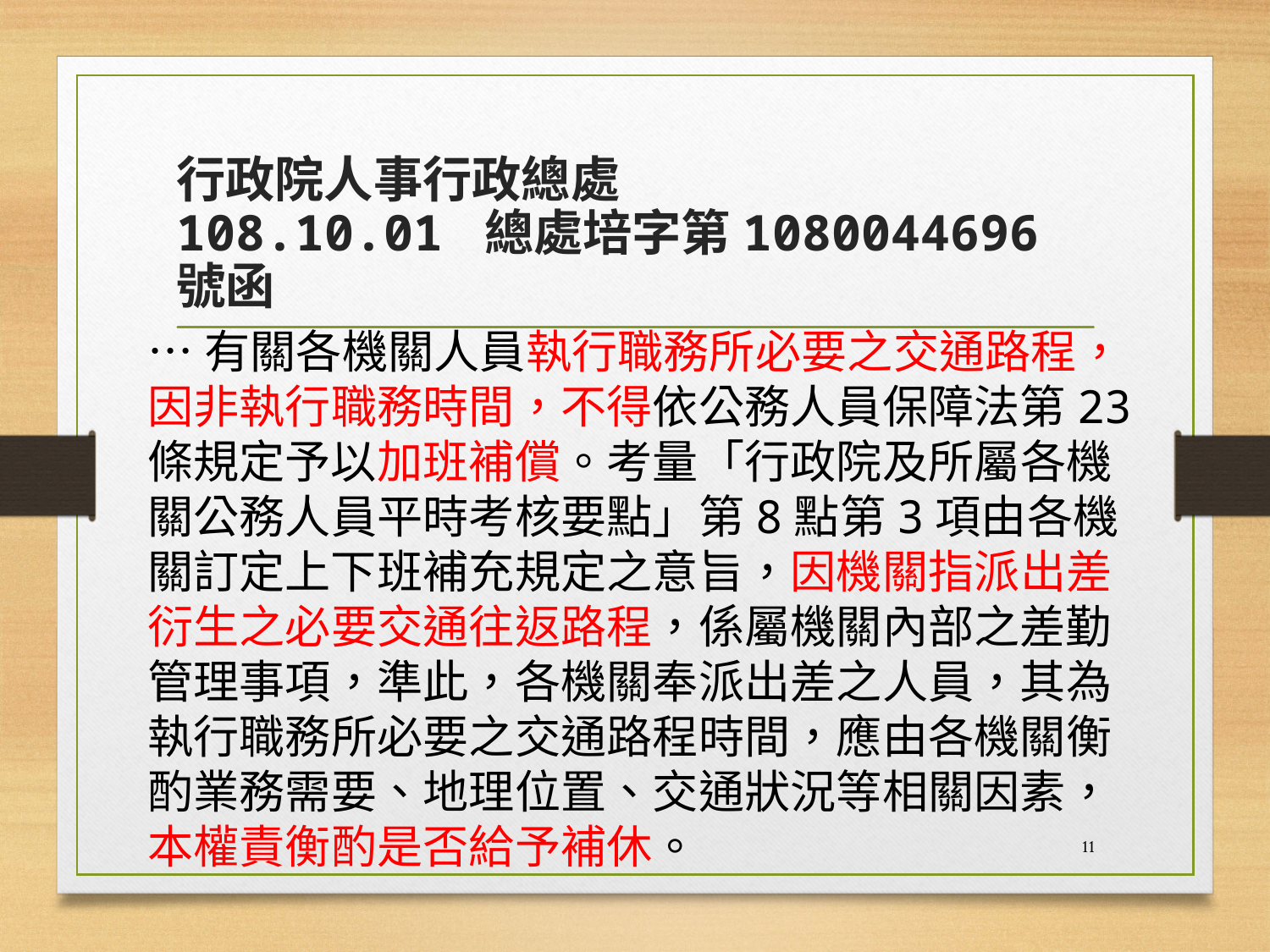

# 行政院人事行政總處 108.10.01 總處培字第1080044696號函
…有關各機關人員執行職務所必要之交通路程，因非執行職務時間，不得依公務人員保障法第23條規定予以加班補償。考量「行政院及所屬各機關公務人員平時考核要點」第8點第3項由各機關訂定上下班補充規定之意旨，因機關指派出差衍生之必要交通往返路程，係屬機關內部之差勤管理事項，準此，各機關奉派出差之人員，其為執行職務所必要之交通路程時間，應由各機關衡酌業務需要、地理位置、交通狀況等相關因素，本權責衡酌是否給予補休。
11